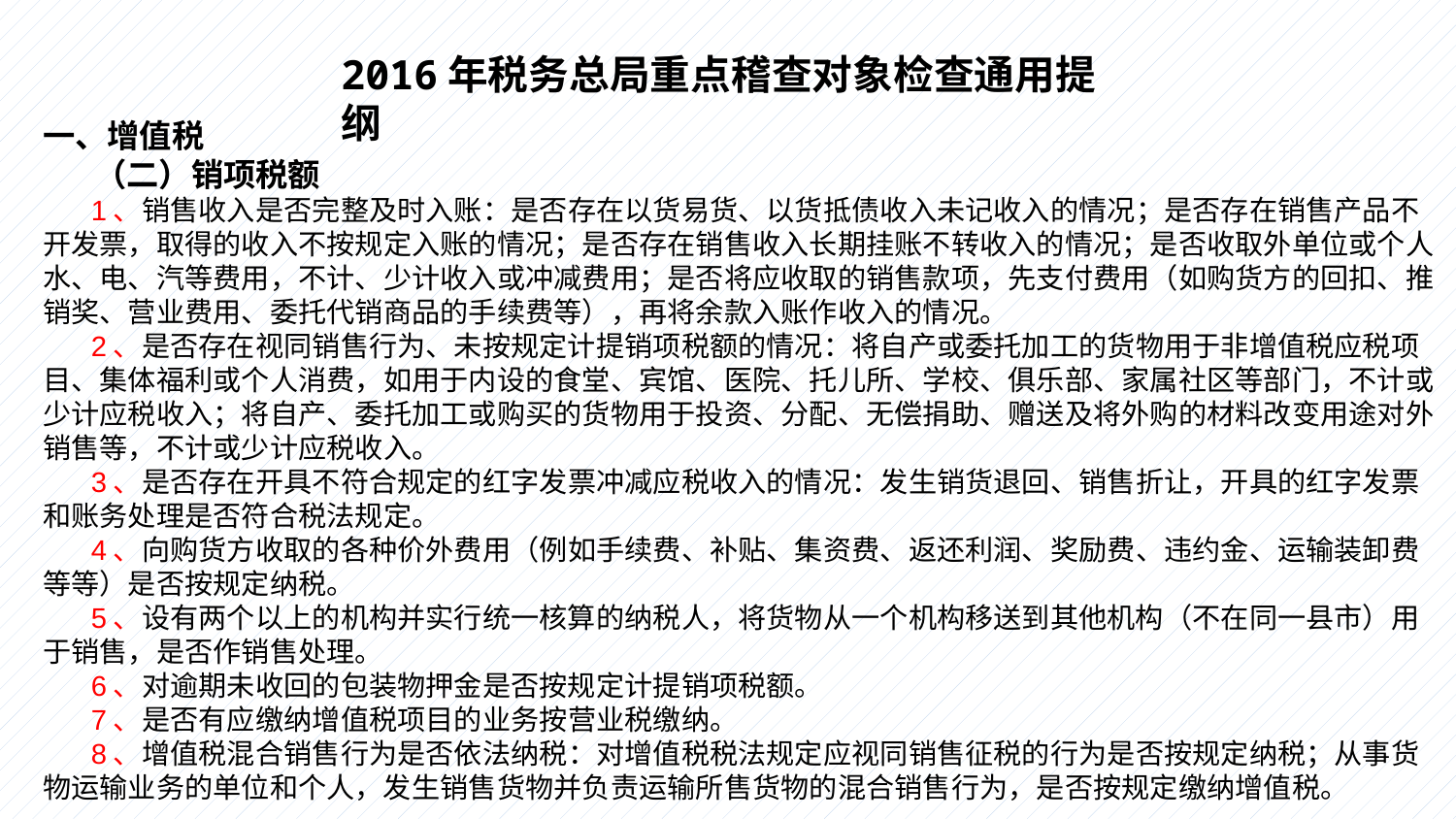

2016年税务总局重点稽查对象检查通用提纲
一、增值税
      （二）销项税额
      1、销售收入是否完整及时入账：是否存在以货易货、以货抵债收入未记收入的情况；是否存在销售产品不开发票，取得的收入不按规定入账的情况；是否存在销售收入长期挂账不转收入的情况；是否收取外单位或个人水、电、汽等费用，不计、少计收入或冲减费用；是否将应收取的销售款项，先支付费用（如购货方的回扣、推销奖、营业费用、委托代销商品的手续费等），再将余款入账作收入的情况。
      2、是否存在视同销售行为、未按规定计提销项税额的情况：将自产或委托加工的货物用于非增值税应税项目、集体福利或个人消费，如用于内设的食堂、宾馆、医院、托儿所、学校、俱乐部、家属社区等部门，不计或少计应税收入；将自产、委托加工或购买的货物用于投资、分配、无偿捐助、赠送及将外购的材料改变用途对外销售等，不计或少计应税收入。
      3、是否存在开具不符合规定的红字发票冲减应税收入的情况：发生销货退回、销售折让，开具的红字发票和账务处理是否符合税法规定。
      4、向购货方收取的各种价外费用（例如手续费、补贴、集资费、返还利润、奖励费、违约金、运输装卸费等等）是否按规定纳税。
      5、设有两个以上的机构并实行统一核算的纳税人，将货物从一个机构移送到其他机构（不在同一县市）用于销售，是否作销售处理。
      6、对逾期未收回的包装物押金是否按规定计提销项税额。
      7、是否有应缴纳增值税项目的业务按营业税缴纳。
      8、增值税混合销售行为是否依法纳税：对增值税税法规定应视同销售征税的行为是否按规定纳税；从事货物运输业务的单位和个人，发生销售货物并负责运输所售货物的混合销售行为，是否按规定缴纳增值税。